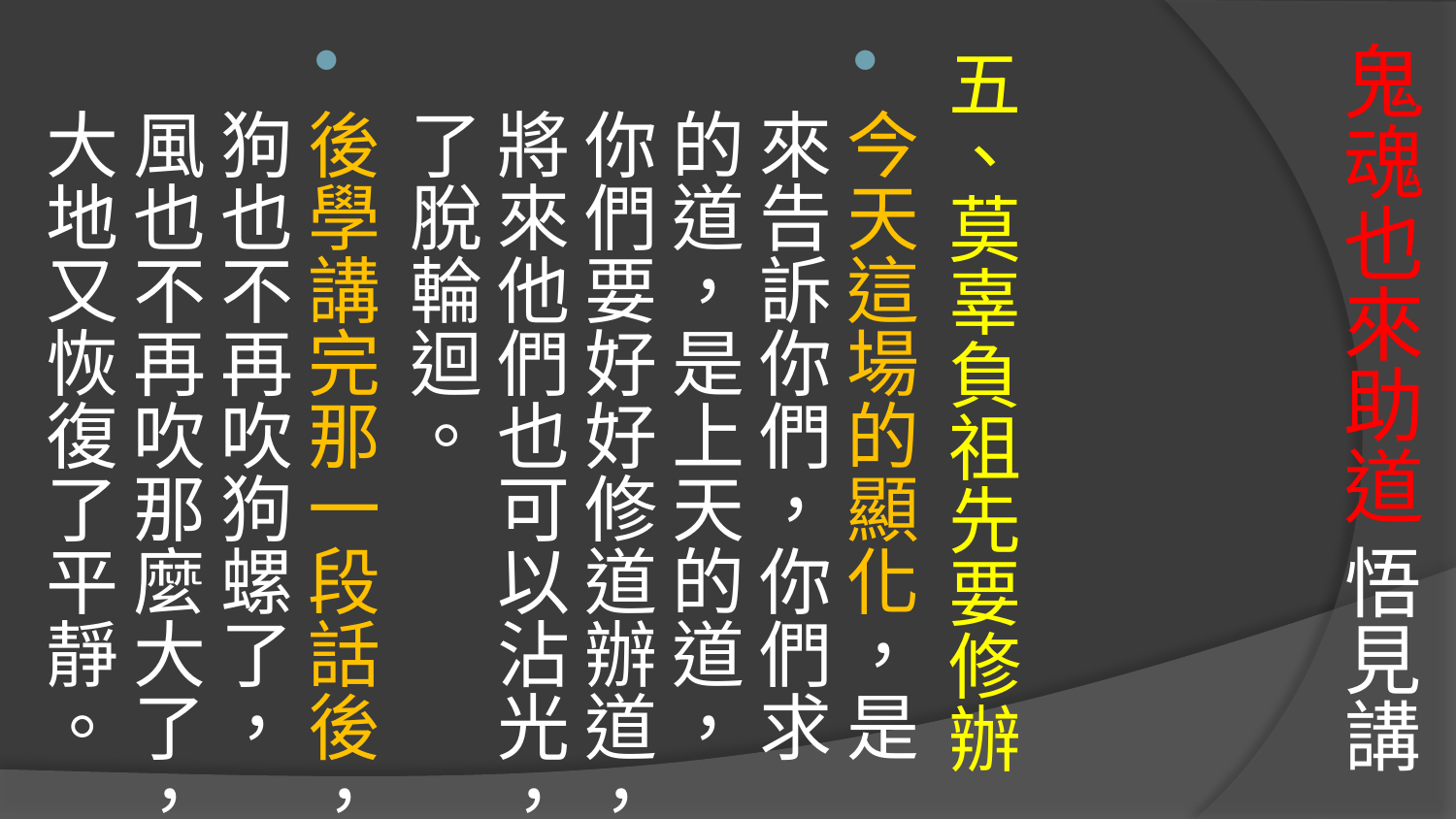

# 鬼魂也來助道 悟見講
五、莫辜負祖先要修辦
今天這場的顯化，是來告訴你們，你們求的道，是上天的道，你們要好好修道辦道，將來他們也可以沾光，了脫輪迴。
後學講完那一段話後，狗也不再吹狗螺了，風也不再吹那麼大了，大地又恢復了平靜。